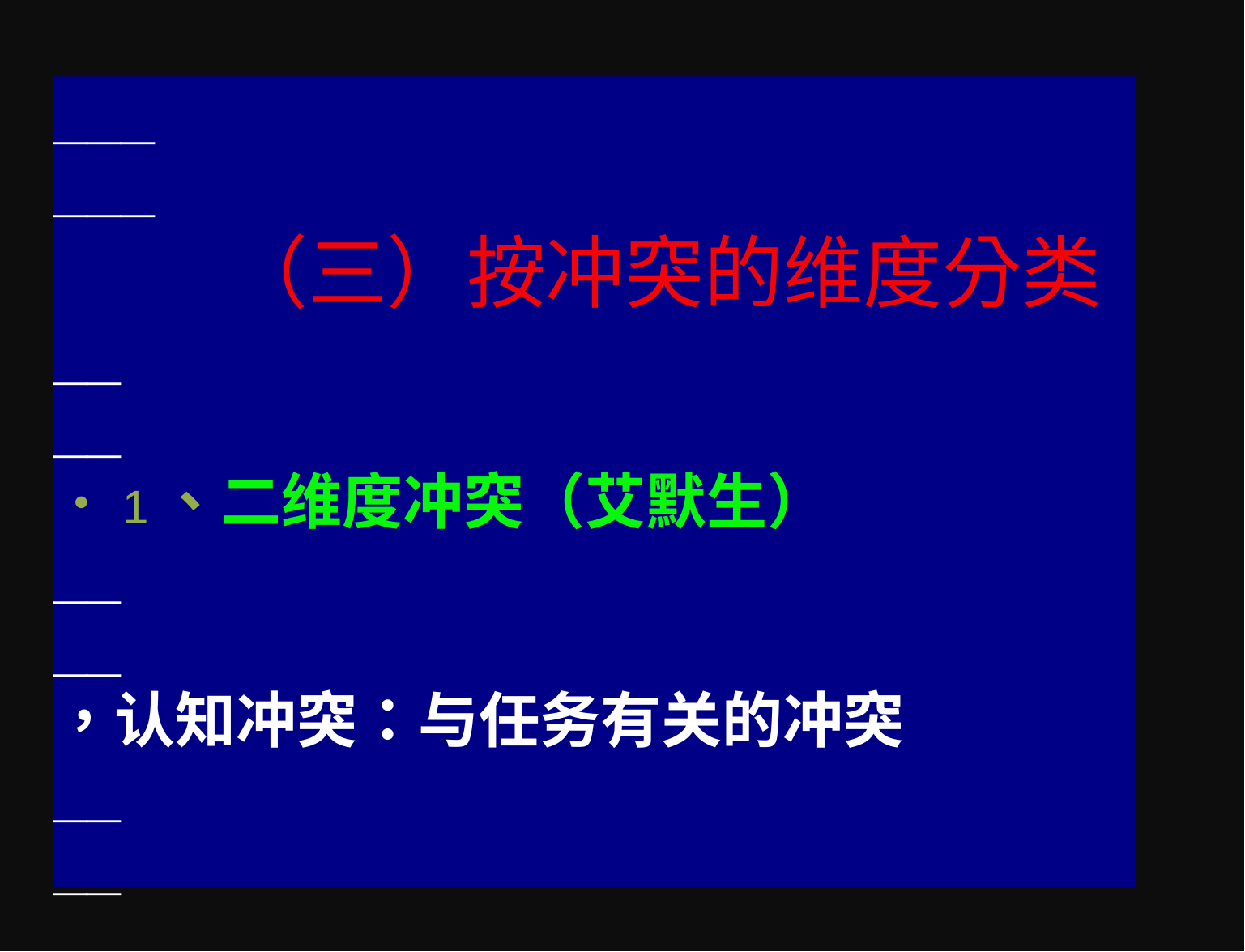

___
___
（三）按冲突的维度分类
__
__
・1、二维度冲突（艾默生）
__
__
，认知冲突：与任务有关的冲突
__
__
__
,情感冲突：与个性、人际关系有关的冲突
■ 2、三维度（约翰和曼尼斯）
1） 任务冲突：与工作的内容和目标有关；
2） 关系冲突：着重于人际间的关系；
3） 过程冲突：指向工作如何完成。
绝大多数的关系冲突是功能失调的；低水平的 过程冲突和中低水平的任务冲突是积极的、 功能正常的。